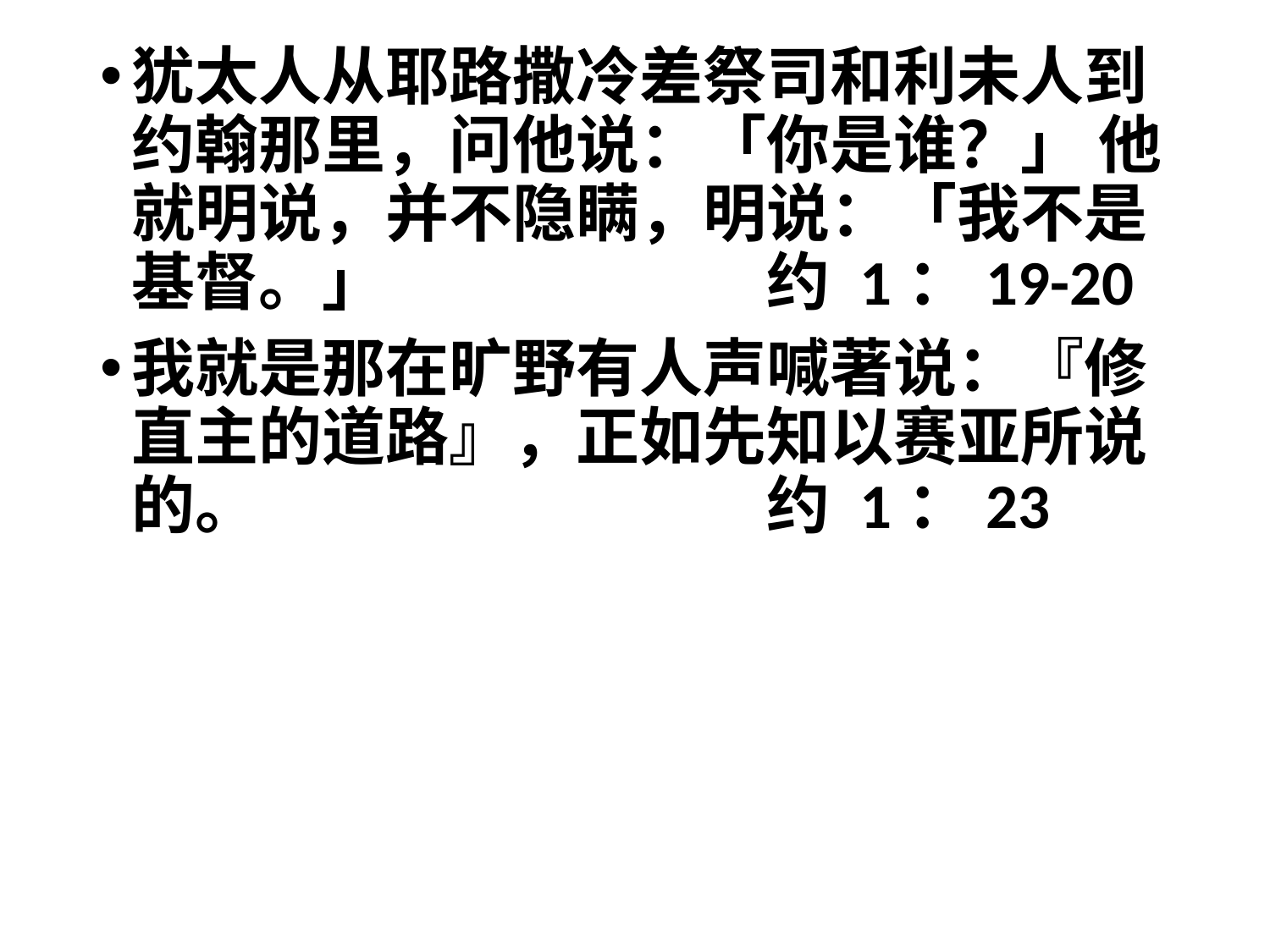

犹太人从耶路撒冷差祭司和利未人到约翰那里，问他说：「你是谁？」 他就明说，并不隐瞒，明说：「我不是基督。」			约 1：19-20
我就是那在旷野有人声喊著说：『修直主的道路』，正如先知以赛亚所说的。				约 1：23